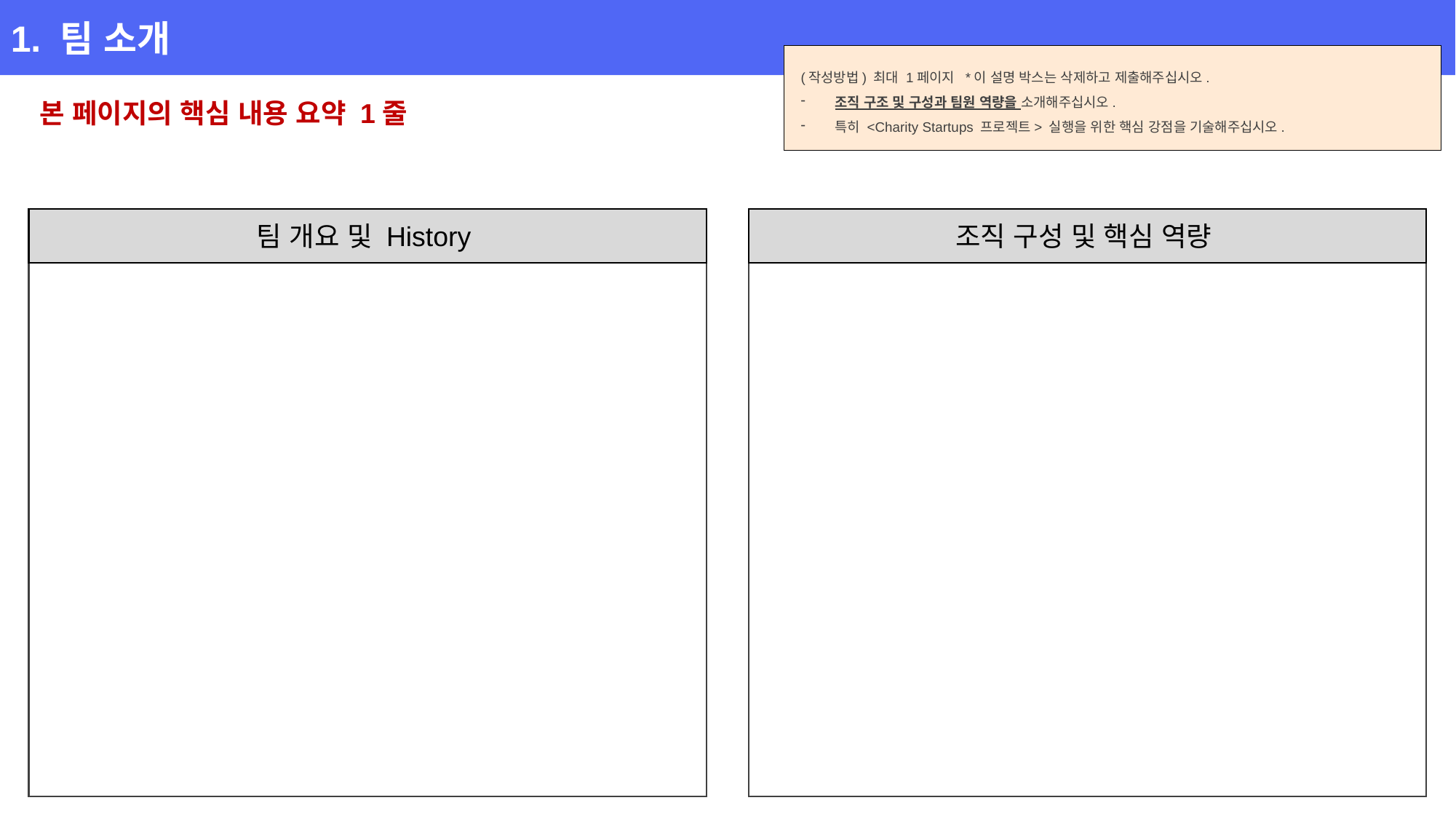

1. 팀 소개
(작성방법) 최대 1페이지  *이 설명 박스는 삭제하고 제출해주십시오.
조직 구조 및 구성과 팀원 역량을 소개해주십시오.
특히 <Charity Startups 프로젝트> 실행을 위한 핵심 강점을 기술해주십시오.
본 페이지의 핵심 내용 요약 1줄
팀 개요 및 History

조직 구성 및 핵심 역량